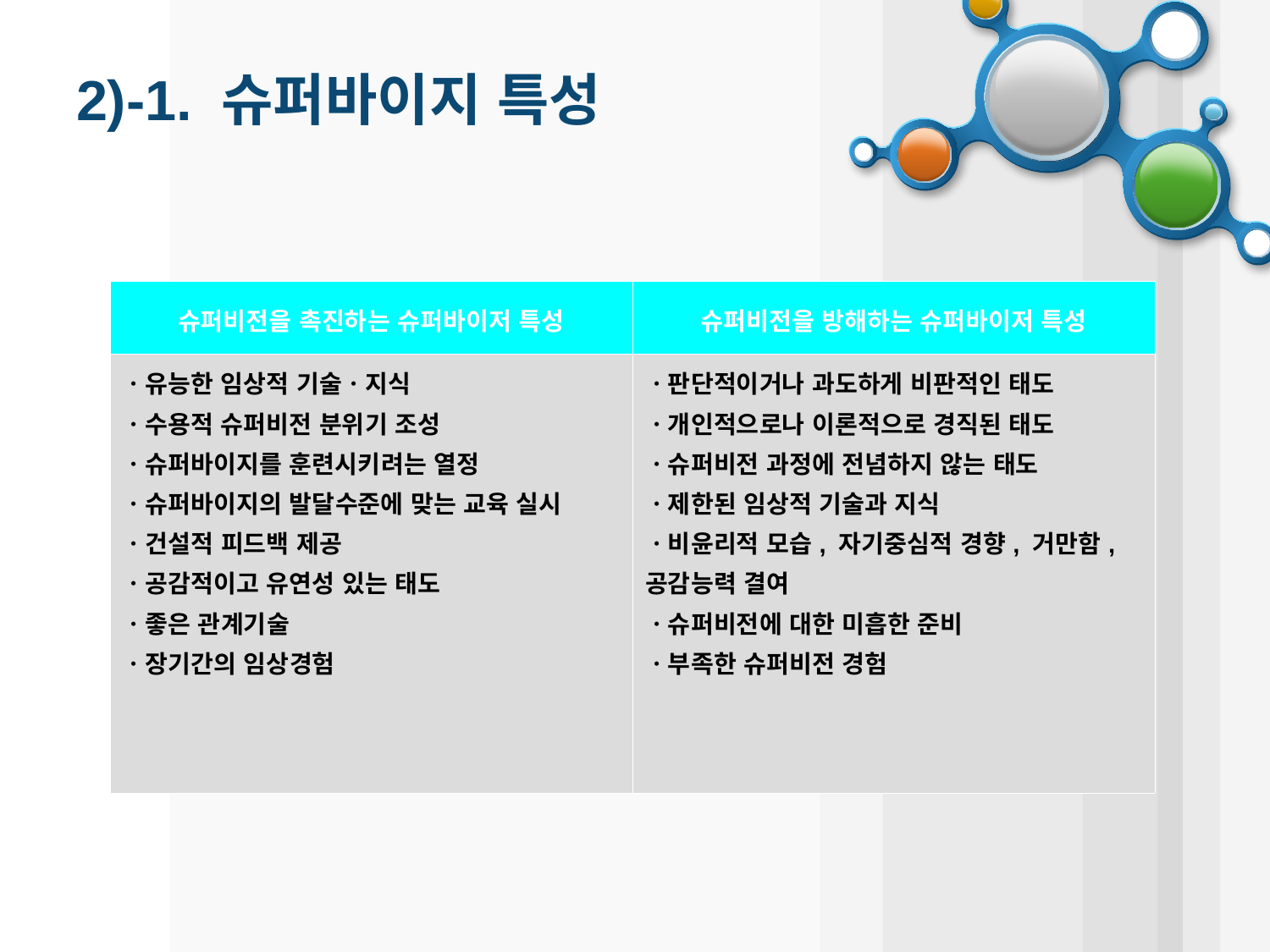

# 2)-1. 슈퍼바이지 특성
| 슈퍼비전을 촉진하는 슈퍼바이저 특성 | 슈퍼비전을 방해하는 슈퍼바이저 특성 |
| --- | --- |
| ㆍ유능한 임상적 기술ㆍ지식 ㆍ수용적 슈퍼비전 분위기 조성 ㆍ슈퍼바이지를 훈련시키려는 열정 ㆍ슈퍼바이지의 발달수준에 맞는 교육 실시 ㆍ건설적 피드백 제공 ㆍ공감적이고 유연성 있는 태도 ㆍ좋은 관계기술 ㆍ장기간의 임상경험 | ㆍ판단적이거나 과도하게 비판적인 태도 ㆍ개인적으로나 이론적으로 경직된 태도 ㆍ슈퍼비전 과정에 전념하지 않는 태도 ㆍ제한된 임상적 기술과 지식 ㆍ비윤리적 모습, 자기중심적 경향, 거만함, 공감능력 결여 ㆍ슈퍼비전에 대한 미흡한 준비 ㆍ부족한 슈퍼비전 경험 |